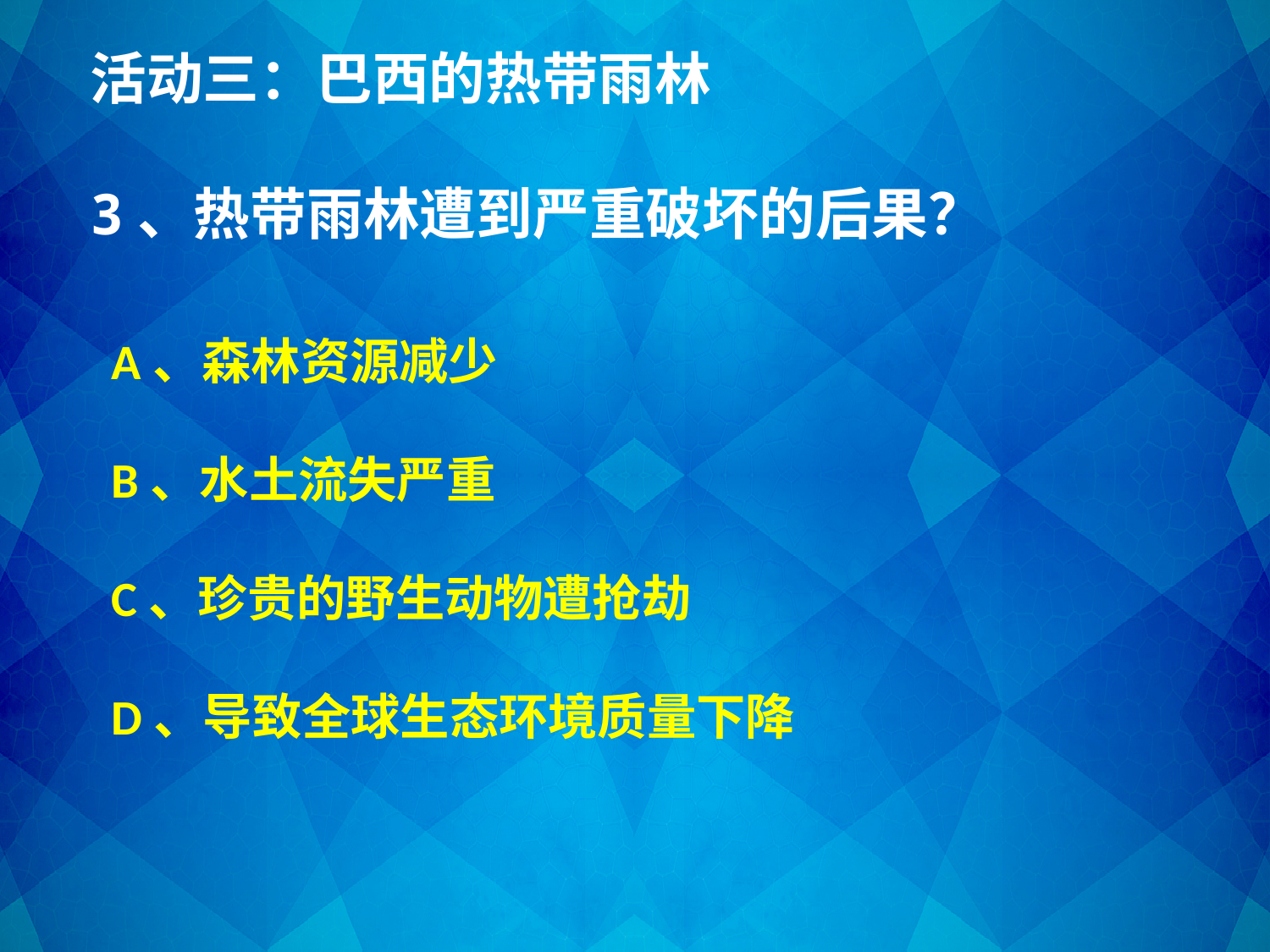

活动三：巴西的热带雨林

3、热带雨林遭到严重破坏的后果？

A、森林资源减少

B、水土流失严重

C、珍贵的野生动物遭抢劫

D、导致全球生态环境质量下降